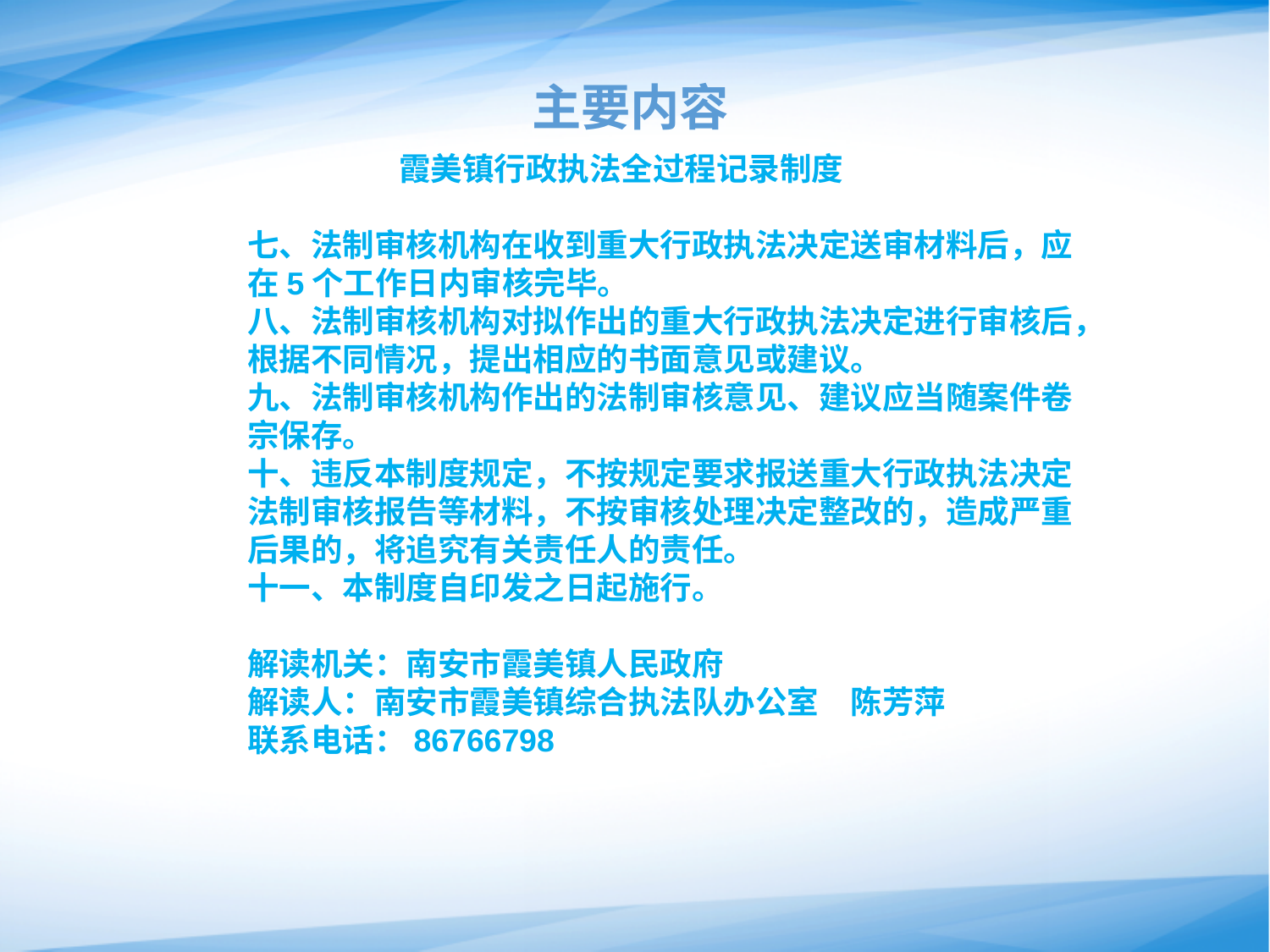

# 主要内容
                    霞美镇行政执法全过程记录制度

七、法制审核机构在收到重大行政执法决定送审材料后，应在5个工作日内审核完毕。
八、法制审核机构对拟作出的重大行政执法决定进行审核后，根据不同情况，提出相应的书面意见或建议。
九、法制审核机构作出的法制审核意见、建议应当随案件卷宗保存。
十、违反本制度规定，不按规定要求报送重大行政执法决定法制审核报告等材料，不按审核处理决定整改的，造成严重后果的，将追究有关责任人的责任。
十一、本制度自印发之日起施行。

解读机关：南安市霞美镇人民政府
解读人：南安市霞美镇综合执法队办公室  陈芳萍
联系电话：86766798